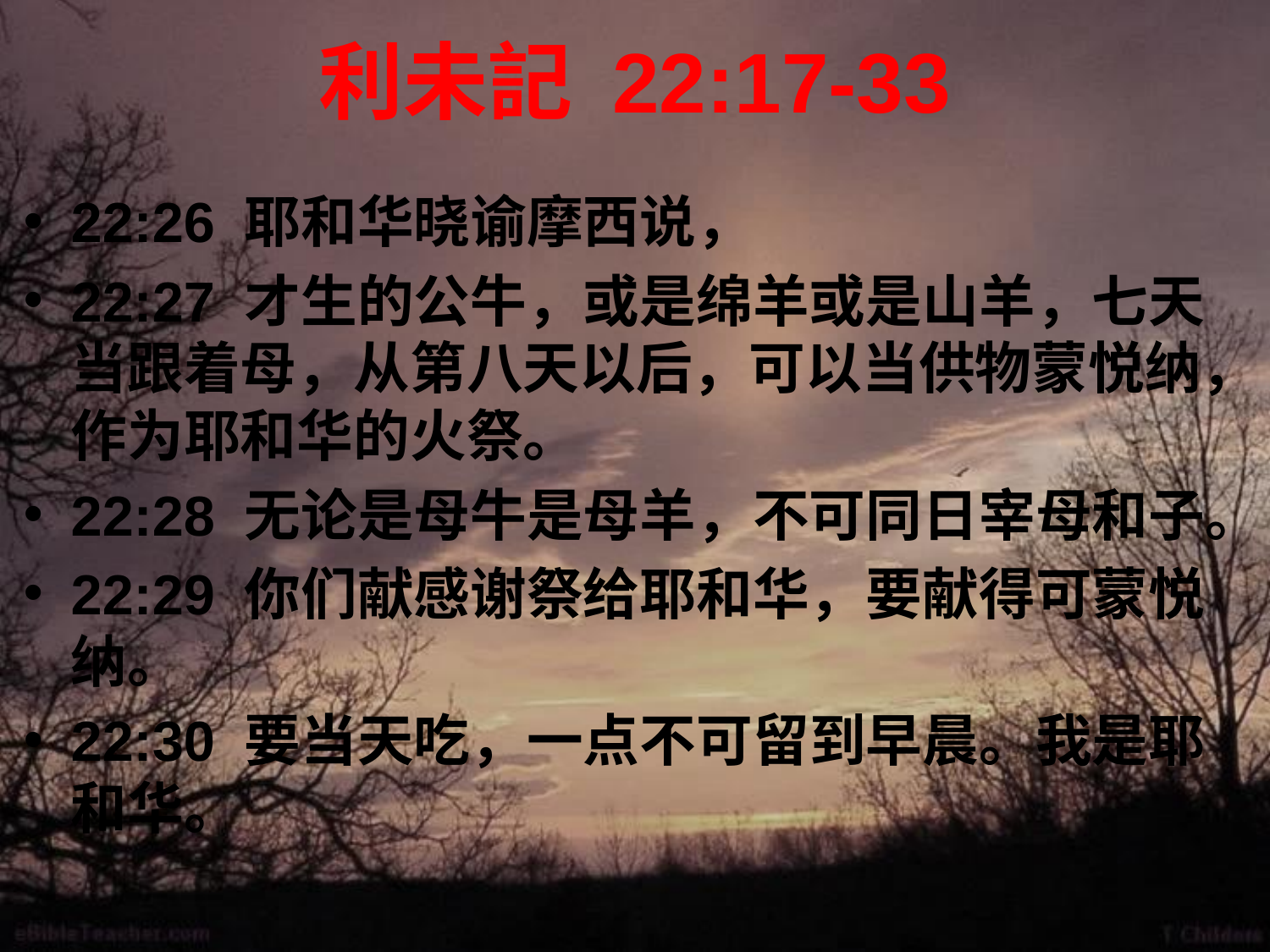

# 利未記 22:17-33
22:26 耶和华晓谕摩西说，
22:27 才生的公牛，或是绵羊或是山羊，七天当跟着母，从第八天以后，可以当供物蒙悦纳，作为耶和华的火祭。
22:28 无论是母牛是母羊，不可同日宰母和子。
22:29 你们献感谢祭给耶和华，要献得可蒙悦纳。
22:30 要当天吃，一点不可留到早晨。我是耶和华。